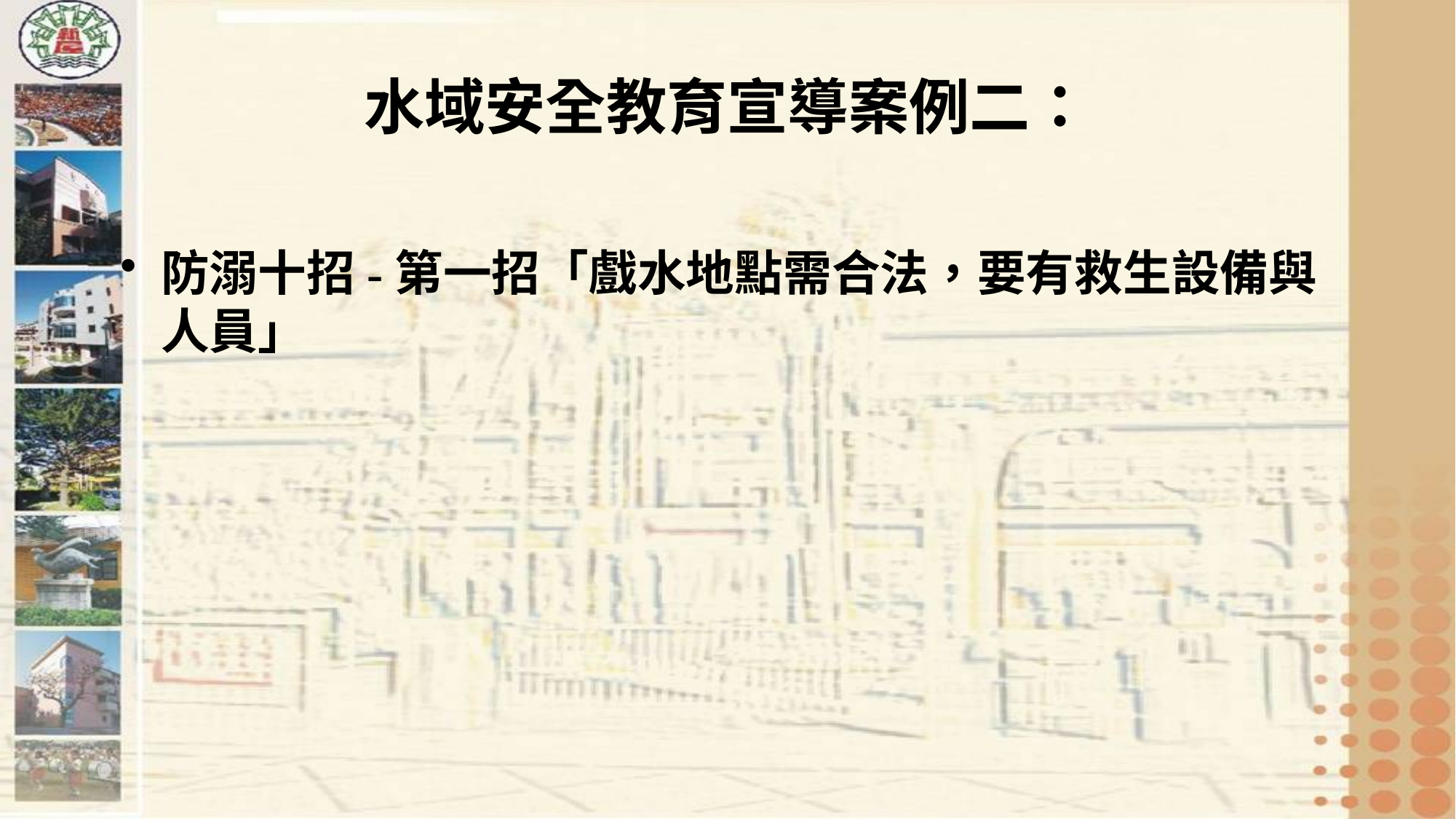

# 水域安全教育宣導案例二：
防溺十招-第一招「戲水地點需合法，要有救生設備與人員」